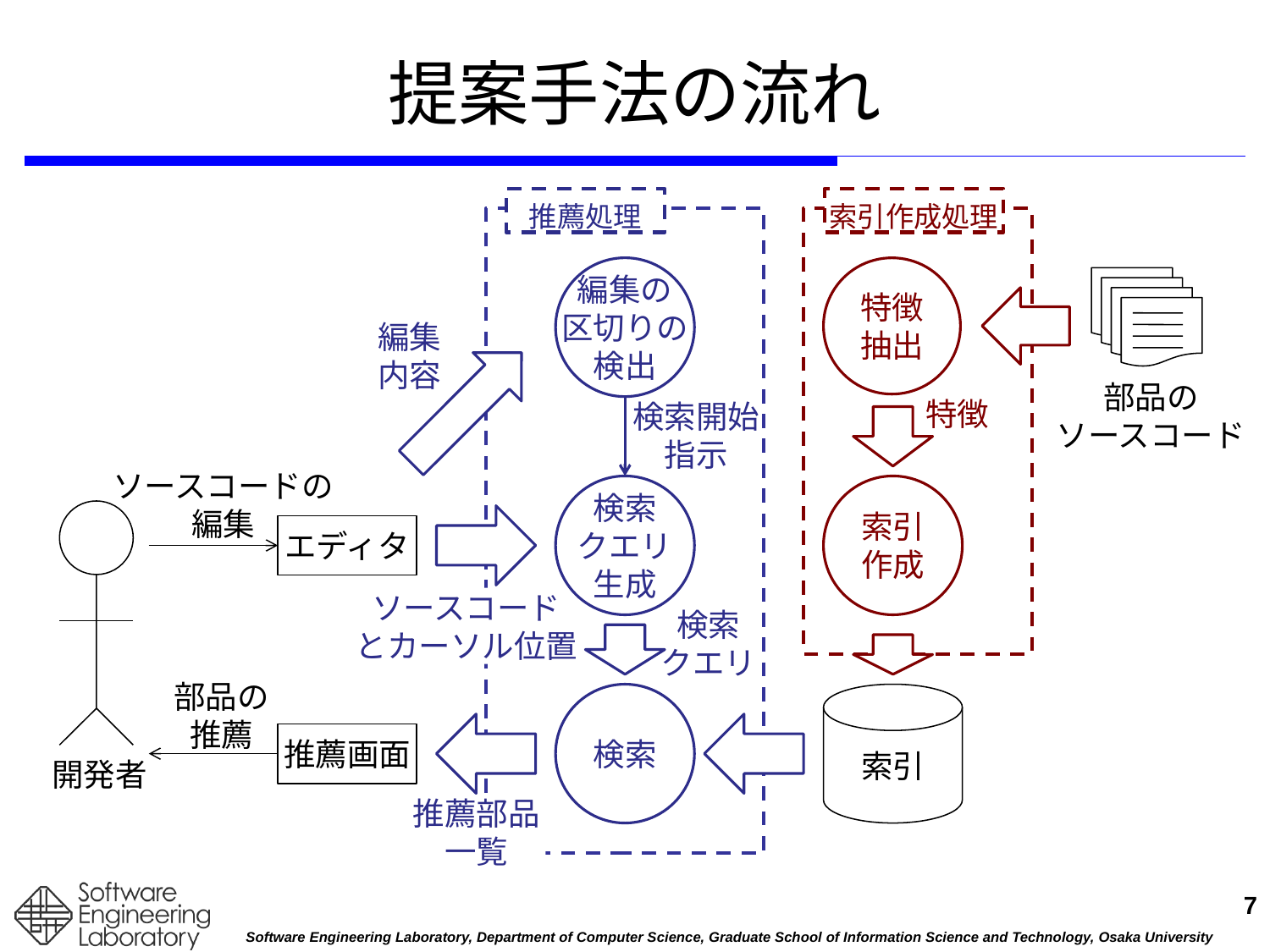

# 提案手法の流れ
推薦処理
索引作成処理

編集の
区切りの
検出
特徴
抽出

部品の
ソースコード

編集
内容

特徴
検索開始
指示

ソースコードの
編集
検索
クエリ
生成
索引
作成

エディタ
ソースコード
とカーソル位置
検索
クエリ

部品の
推薦
検索
索引

推薦画面
開発者
推薦部品一覧